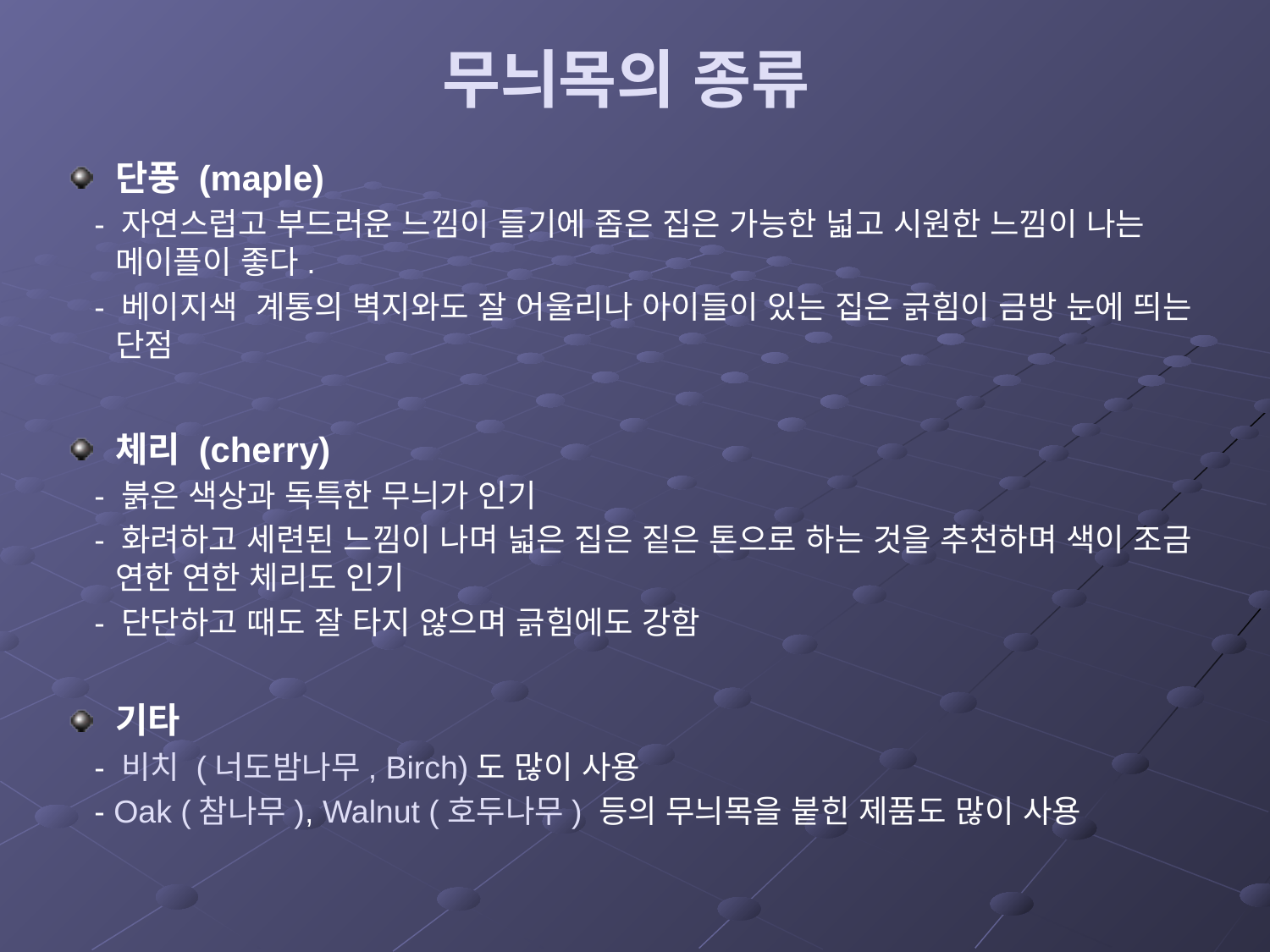

# 무늬목의 종류
단풍 (maple)
   - 자연스럽고 부드러운 느낌이 들기에 좁은 집은 가능한 넓고 시원한 느낌이 나는 메이플이 좋다.
   - 베이지색  계통의 벽지와도 잘 어울리나 아이들이 있는 집은 긁힘이 금방 눈에 띄는 단점

체리 (cherry)
   - 붉은 색상과 독특한 무늬가 인기
   - 화려하고 세련된 느낌이 나며 넓은 집은 짙은 톤으로 하는 것을 추천하며 색이 조금 연한 연한 체리도 인기
   - 단단하고 때도 잘 타지 않으며 긁힘에도 강함

기타
   - 비치 (너도밤나무, Birch)도 많이 사용
   - Oak (참나무), Walnut (호두나무) 등의 무늬목을 붙힌 제품도 많이 사용